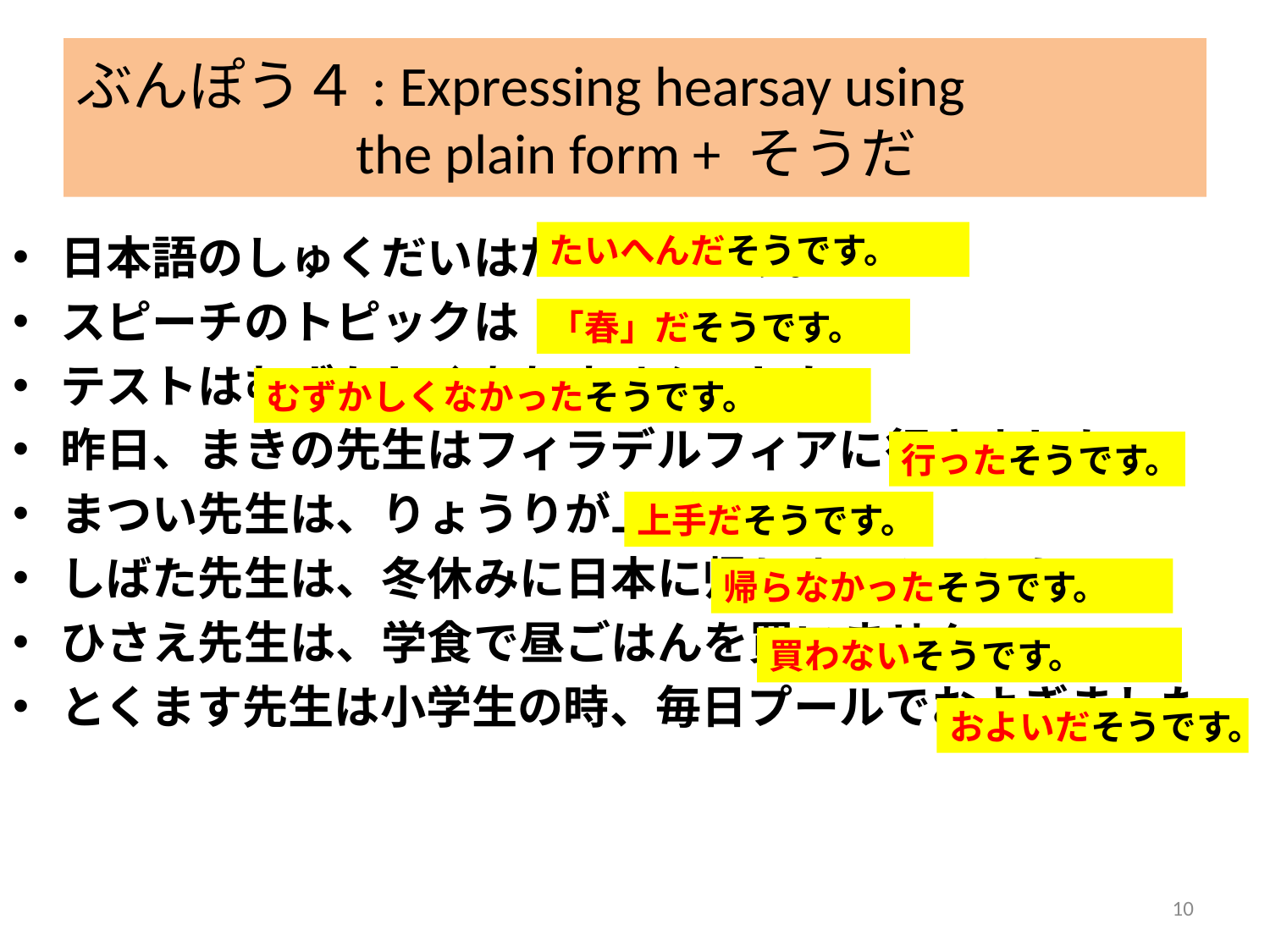

# ぶんぽう４: Expressing hearsay using the plain form + そうだ
日本語のしゅくだいはたいへんです。
スピーチのトピックは「春」です。
テストはむずかしくありませんでした。
昨日、まきの先生はフィラデルフィアに行きました。
まつい先生は、りょうりが上手です。
しばた先生は、冬休みに日本に帰りませんでした。
ひさえ先生は、学食で昼ごはんを買いません。
とくます先生は小学生の時、毎日プールでおよぎました。

たいへんだそうです。
「春」だそうです。
むずかしくなかったそうです。
行ったそうです。
上手だそうです。
帰らなかったそうです。
買わないそうです。
およいだそうです。
10